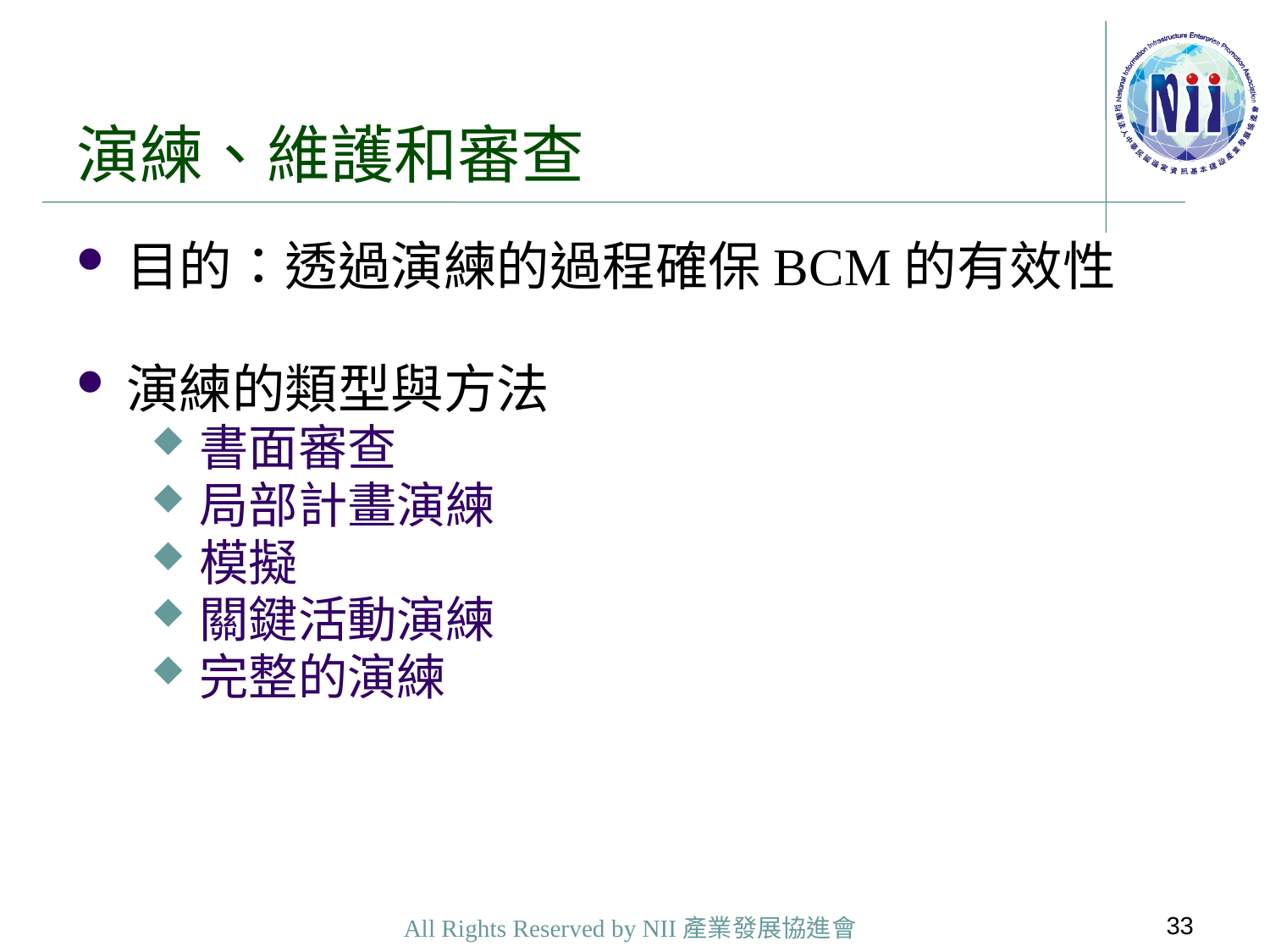

# 演練、維護和審查
目的：透過演練的過程確保BCM的有效性

演練的類型與方法
書面審查
局部計畫演練
模擬
關鍵活動演練
完整的演練
33
All Rights Reserved by NII產業發展協進會